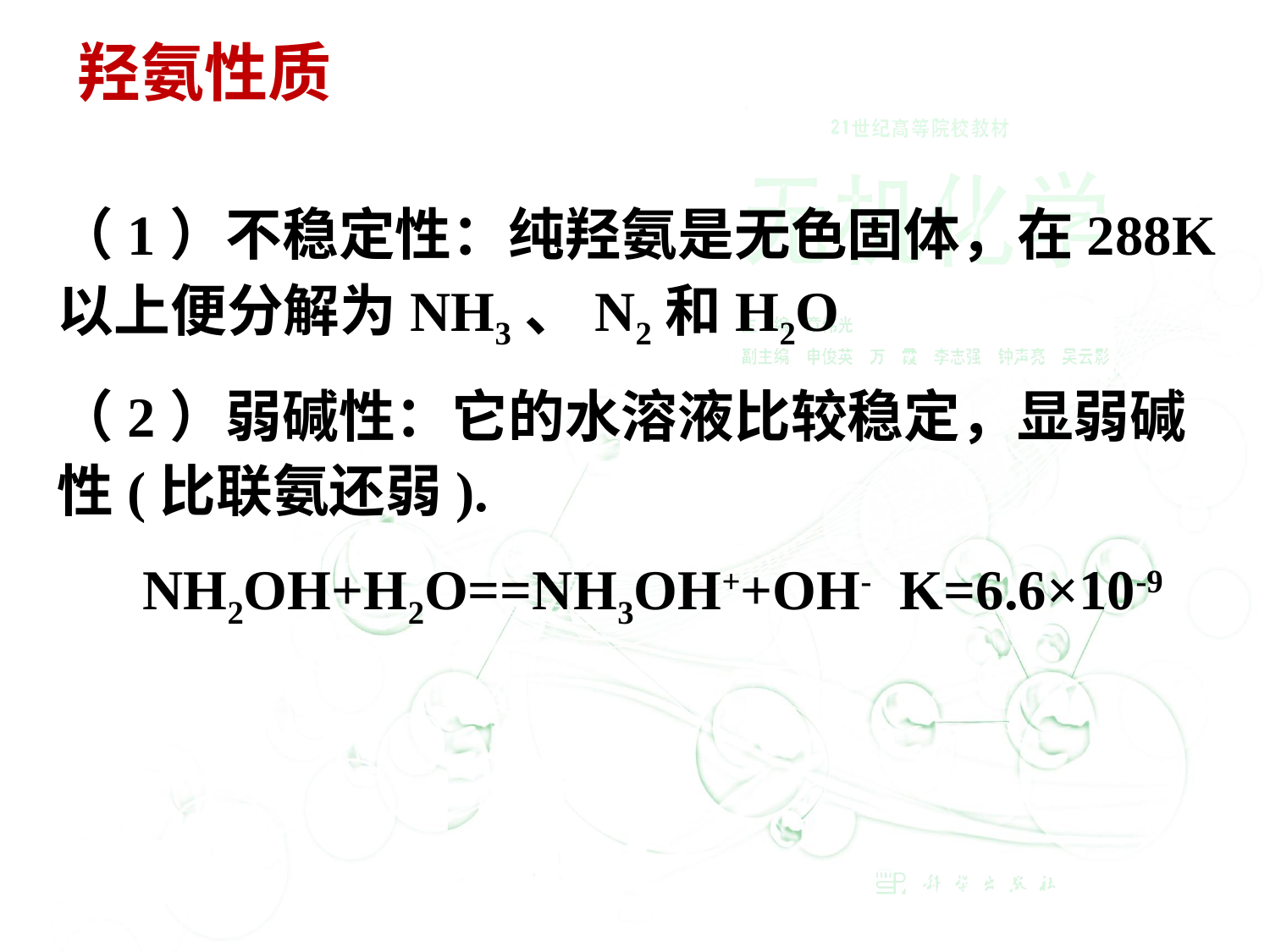

羟氨性质
（1）不稳定性：纯羟氨是无色固体，在288K以上便分解为NH3、N2和H2O
（2）弱碱性：它的水溶液比较稳定，显弱碱性(比联氨还弱).
      NH2OH+H2O==NH3OH++OH-  K=6.6×10-9